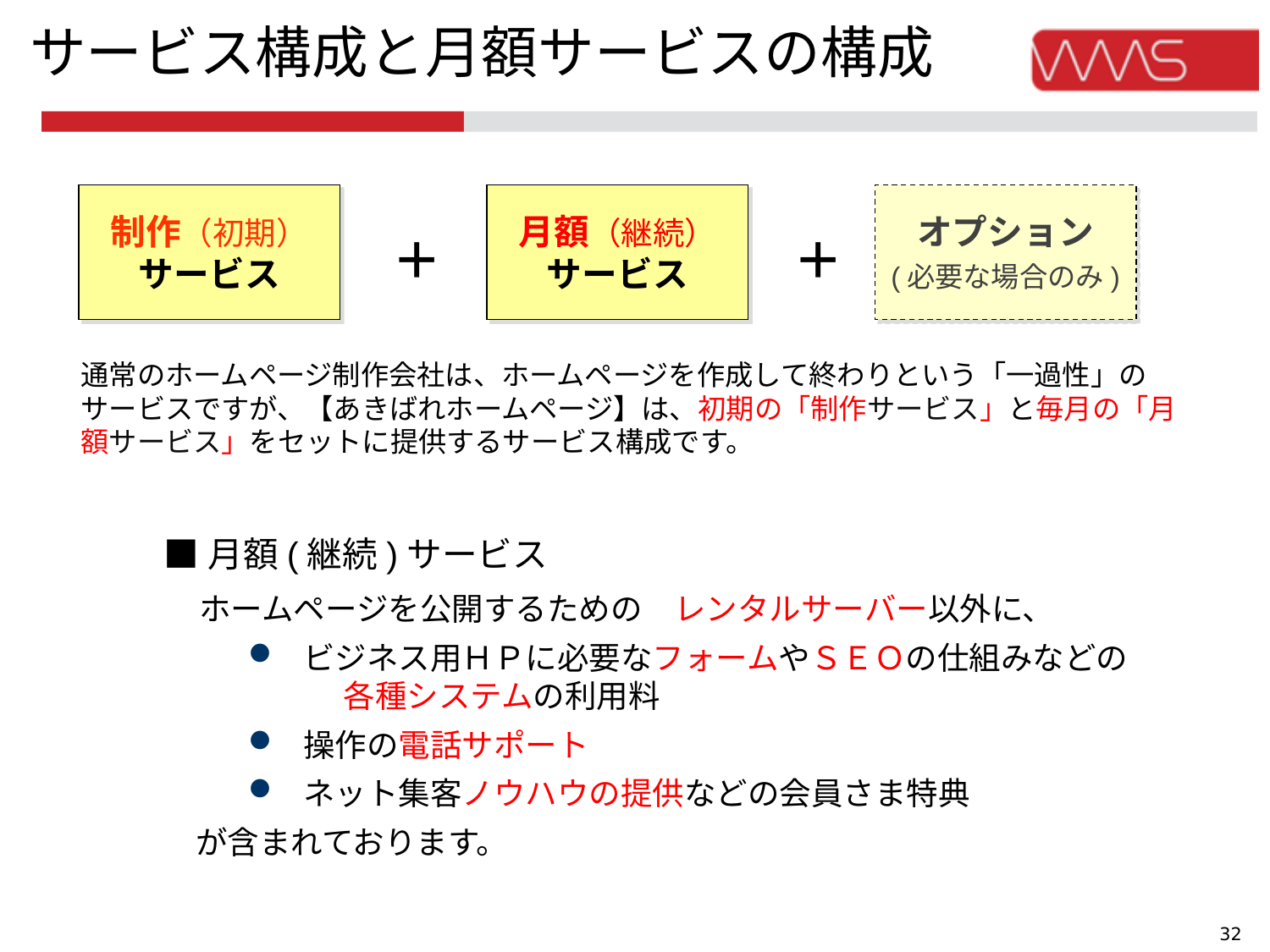

サービス構成と月額サービスの構成
制作（初期）
サービス
月額（継続）
サービス
オプション
(必要な場合のみ)
＋
＋
通常のホームページ制作会社は、ホームページを作成して終わりという「一過性」のサービスですが、【あきばれホームページ】は、初期の「制作サービス」と毎月の「月額サービス」をセットに提供するサービス構成です。
■月額(継続)サービス
　ホームページを公開するための　レンタルサーバー以外に、
ビジネス用ＨＰに必要なフォームやＳＥＯの仕組みなどの
　　　各種システムの利用料
操作の電話サポート
ネット集客ノウハウの提供などの会員さま特典
　が含まれております。
32